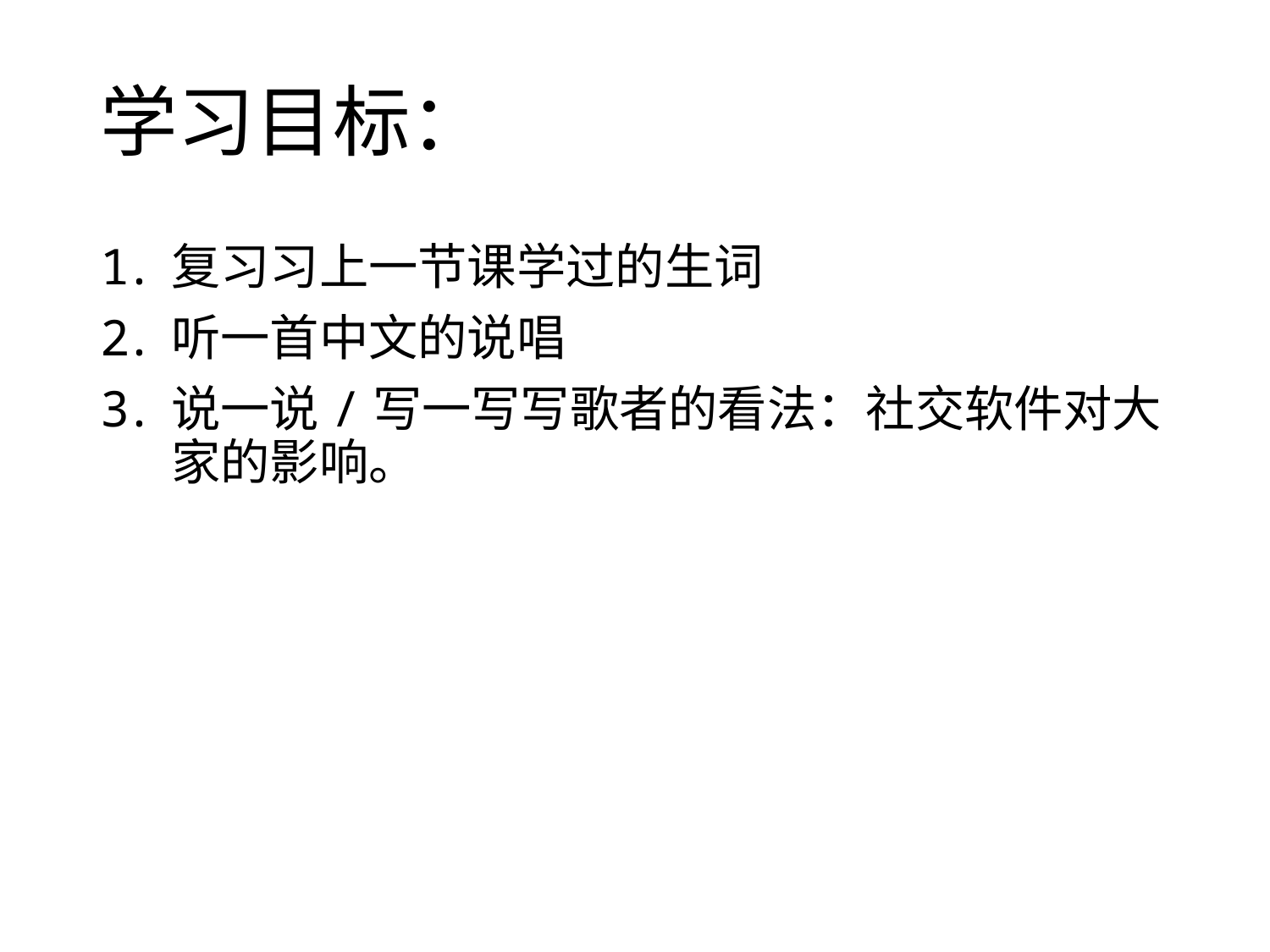

# 学习目标：
复习习上一节课学过的生词
听一首中文的说唱
说一说/写一写写歌者的看法：社交软件对大家的影响。